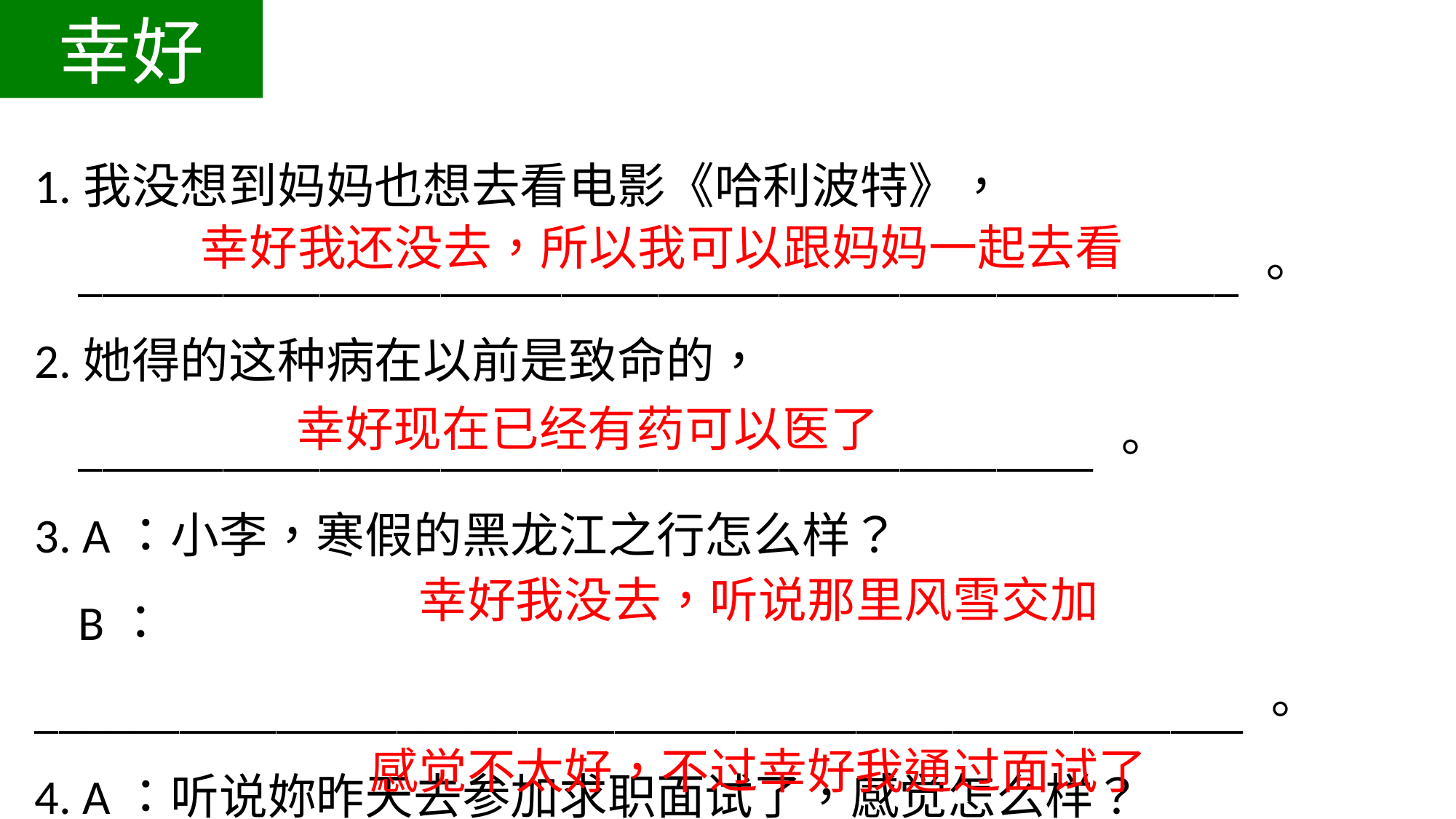

幸好
1.我没想到妈妈也想去看电影《哈利波特》，
    ________________________________________________。
2.她得的这种病在以前是致命的，
    __________________________________________。
3. A：小李，寒假的黑龙江之行怎么样？
    B：__________________________________________________。
4. A：听说妳昨天去参加求职面试了，感觉怎么样？
    B：__________________________________________________。
幸好我还没去，所以我可以跟妈妈一起去看
幸好现在已经有药可以医了
幸好我没去，听说那里风雪交加
感觉不太好，不过幸好我通过面试了